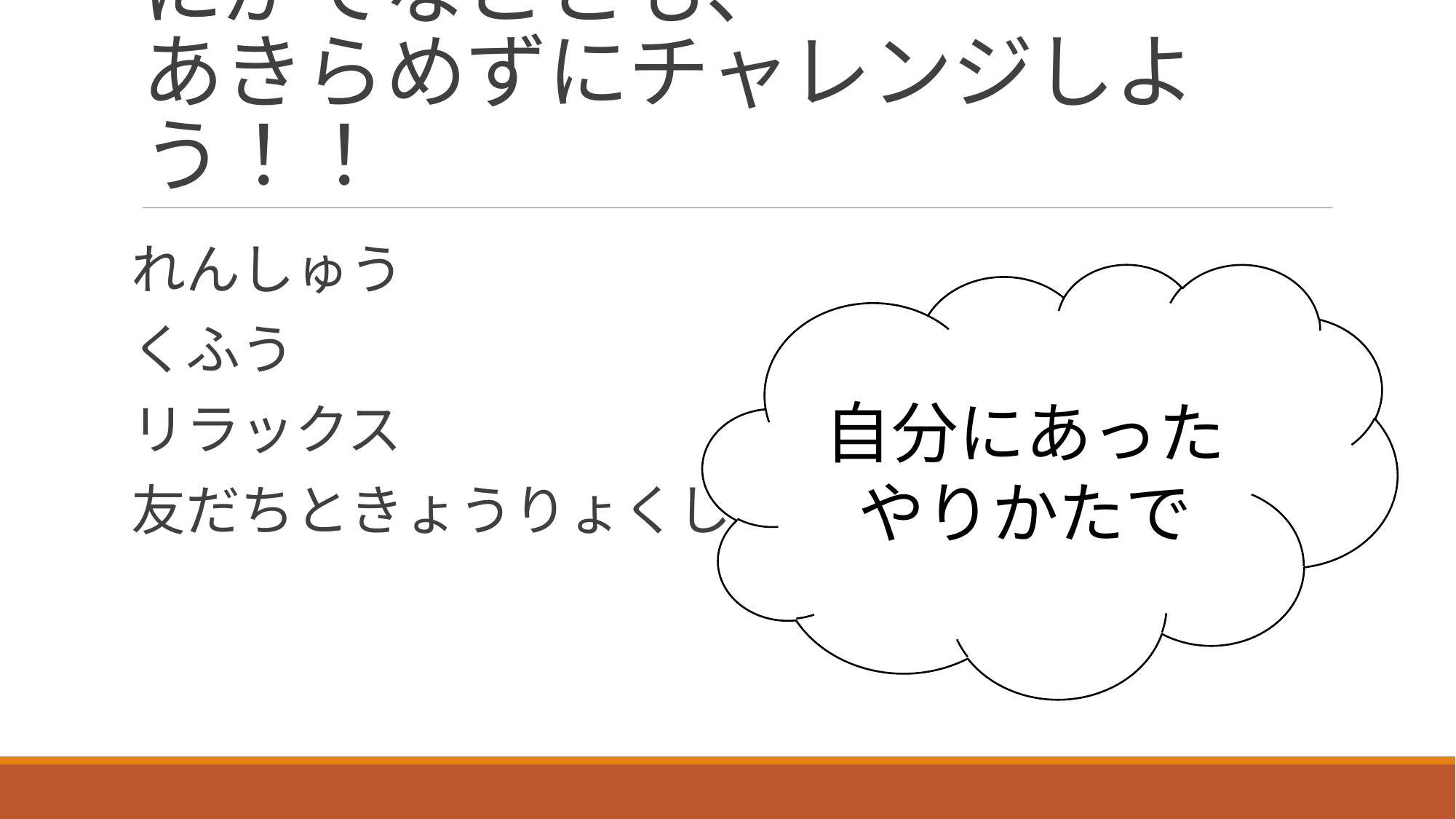

# にがてなことも、 あきらめずにチャレンジしよう！！
れんしゅう
くふう
リラックス
友だちときょうりょくして

自分にあった
やりかたで